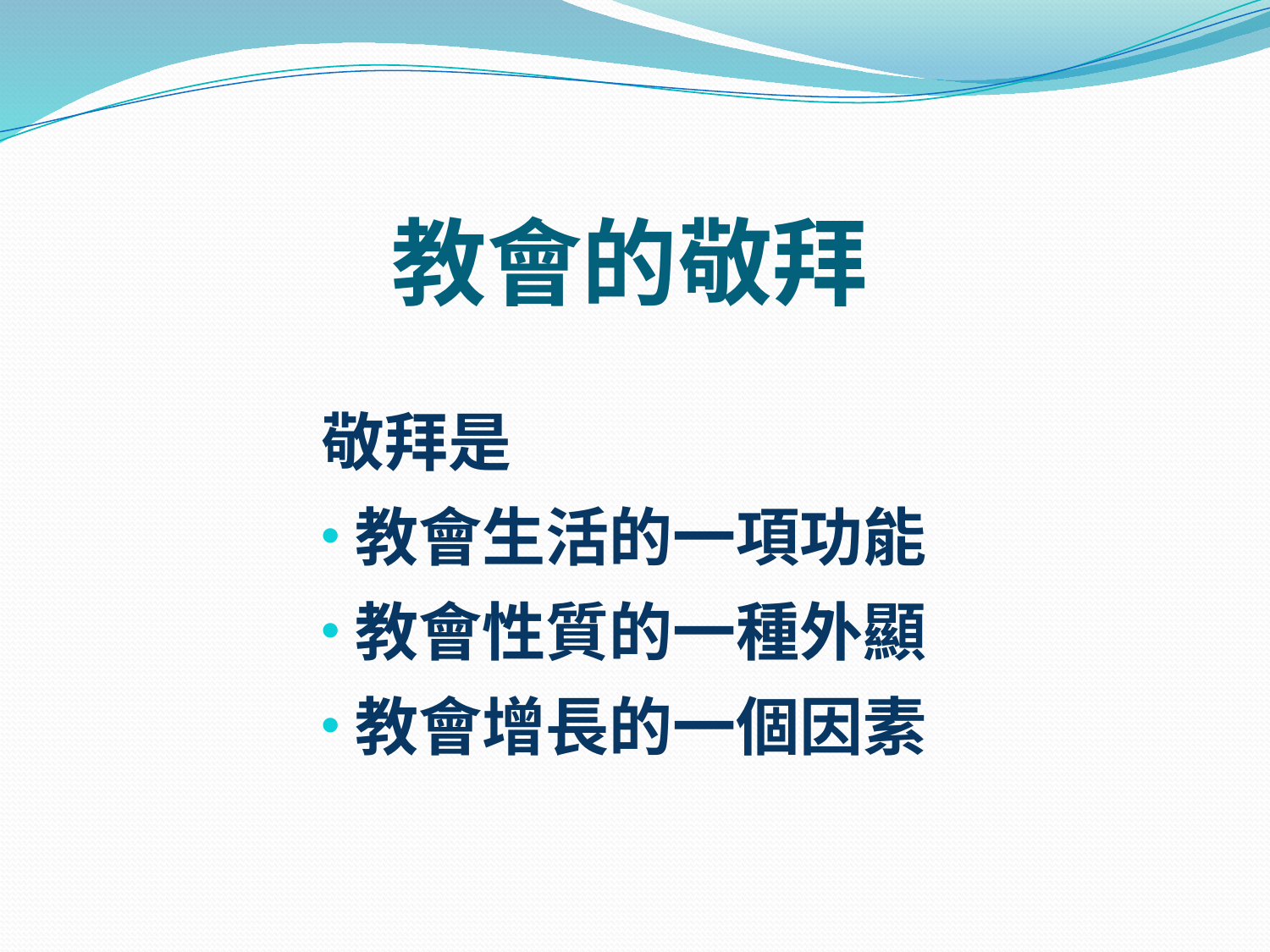

# 教會的敬拜
敬拜是
教會生活的一項功能
教會性質的一種外顯
教會增長的一個因素